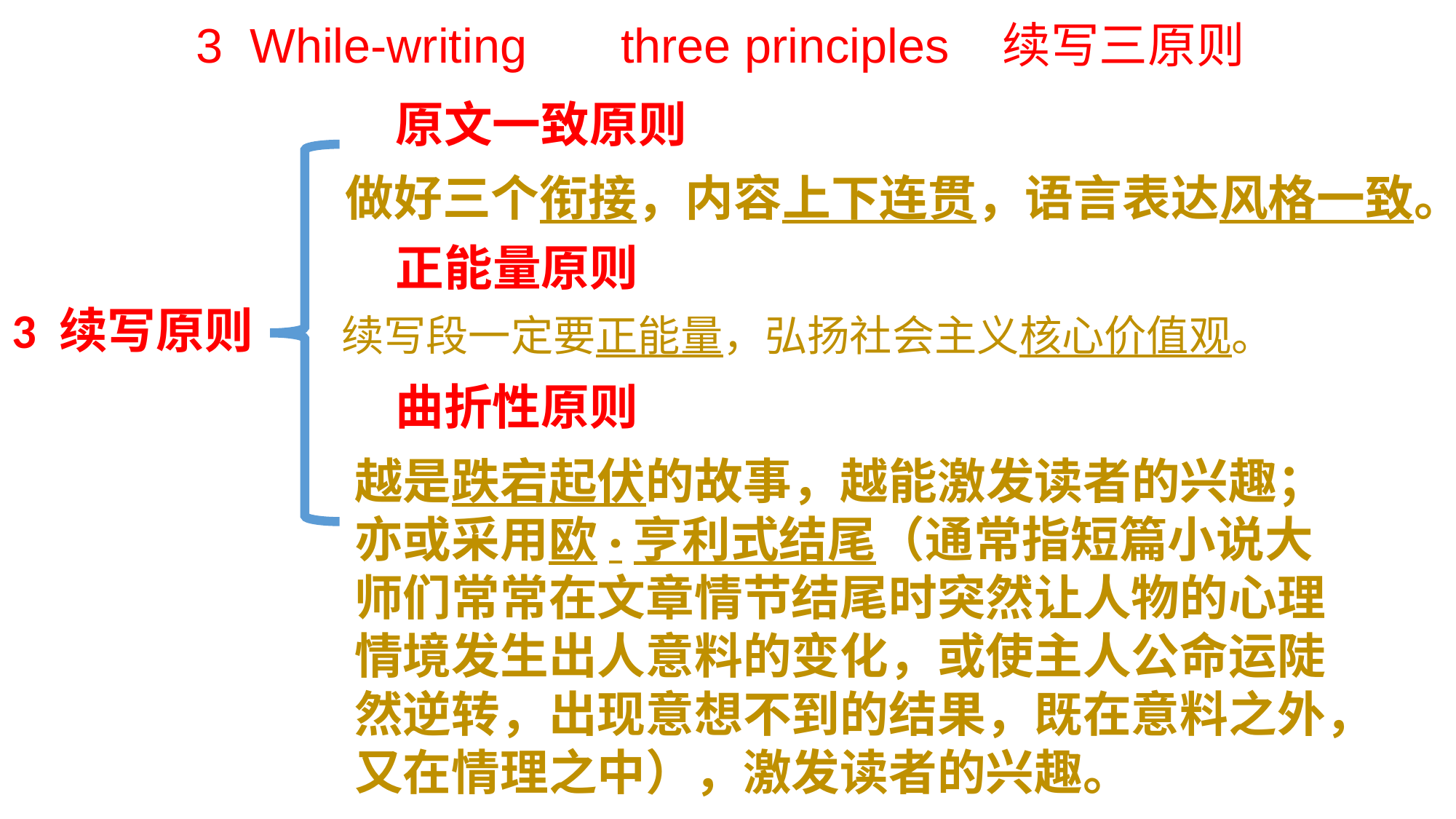

3  While-writing       three principles   续写三原则
原文一致原则

做好三个衔接，内容上下连贯，语言表达风格一致。
正能量原则
3 续写原则
续写段一定要正能量，弘扬社会主义核心价值观。
曲折性原则
越是跌宕起伏的故事，越能激发读者的兴趣；亦或采用欧·亨利式结尾（通常指短篇小说大师们常常在文章情节结尾时突然让人物的心理情境发生出人意料的变化，或使主人公命运陡然逆转，出现意想不到的结果，既在意料之外，又在情理之中），激发读者的兴趣。